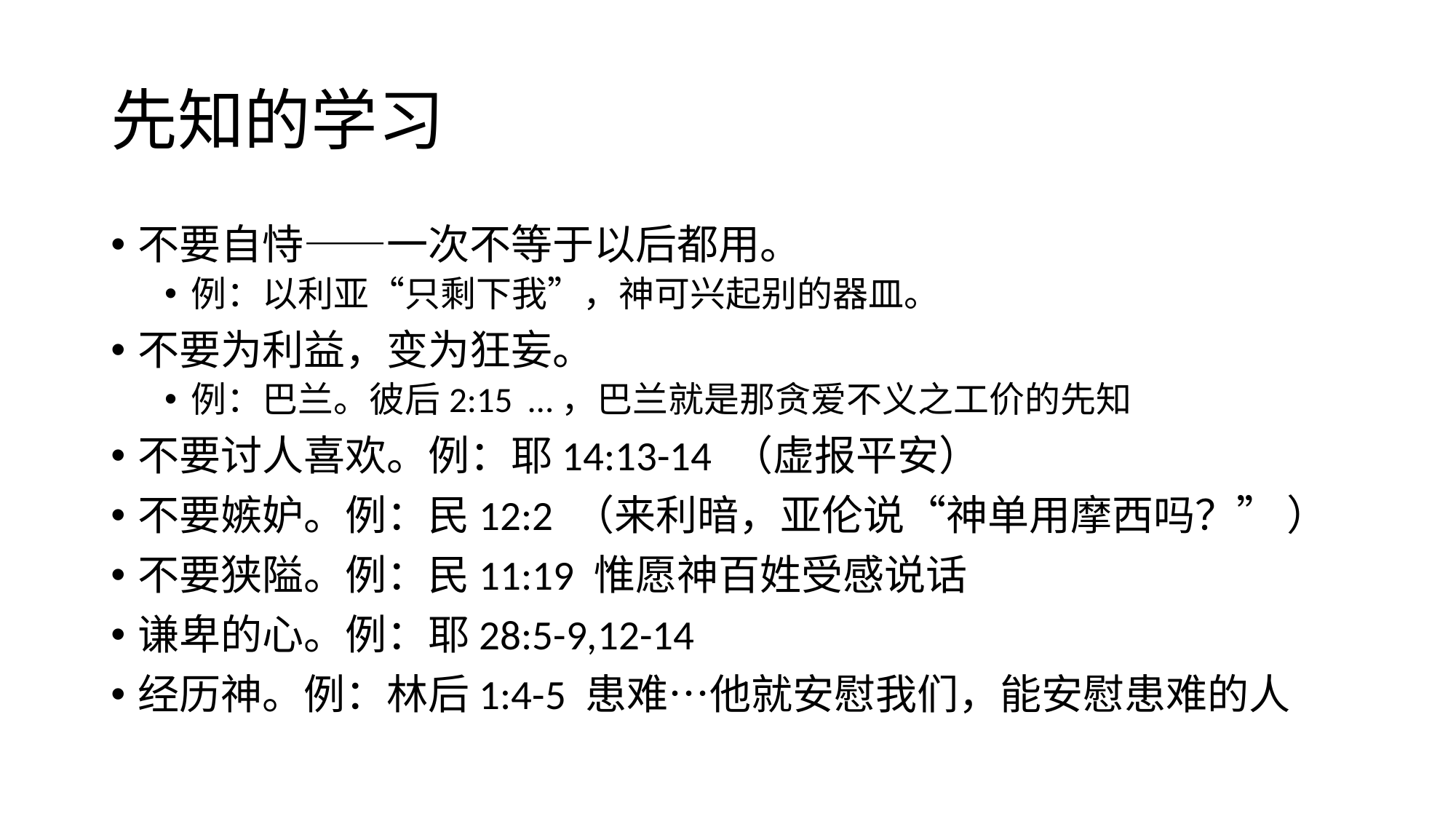

# 先知的学习
不要自恃——一次不等于以后都用。
例：以利亚“只剩下我”，神可兴起别的器皿。
不要为利益，变为狂妄。
例：巴兰。彼后2:15  …，巴兰就是那贪爱不义之工价的先知
不要讨人喜欢。例：耶14:13-14 （虚报平安）
不要嫉妒。例：民12:2 （来利暗，亚伦说“神单用摩西吗？” ）
不要狭隘。例：民11:19 惟愿神百姓受感说话
谦卑的心。例：耶28:5-9,12-14
经历神。例：林后1:4-5 患难…他就安慰我们，能安慰患难的人